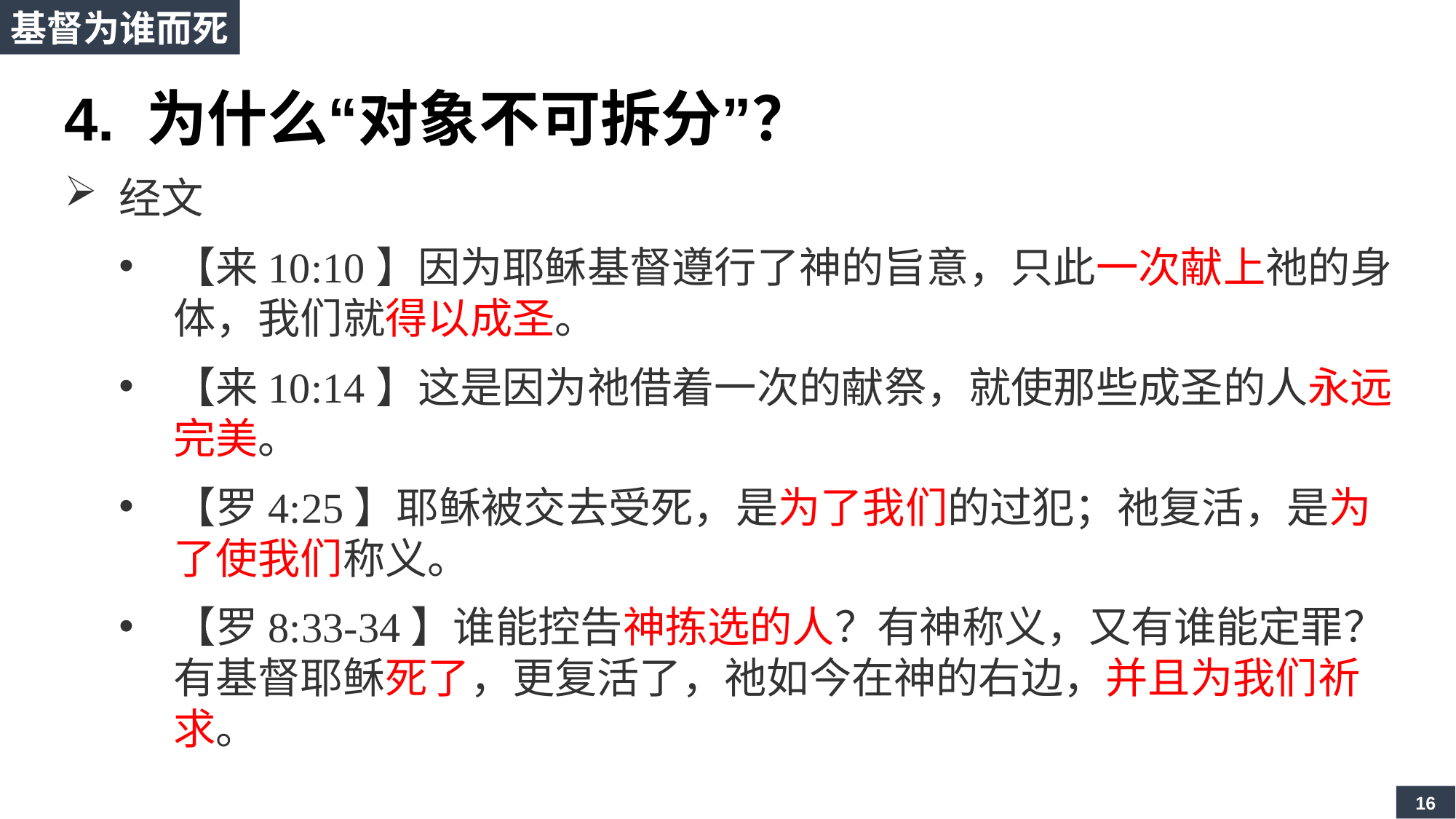

基督为谁而死
4. 为什么“对象不可拆分”？
经文
【来10:10】因为耶稣基督遵行了神的旨意，只此一次献上祂的身体，我们就得以成圣。
【来10:14】这是因为祂借着一次的献祭，就使那些成圣的人永远完美。
【罗4:25】耶稣被交去受死，是为了我们的过犯；祂复活，是为了使我们称义。
【罗8:33-34】谁能控告神拣选的人？有神称义，又有谁能定罪？有基督耶稣死了，更复活了，祂如今在神的右边，并且为我们祈求。
16